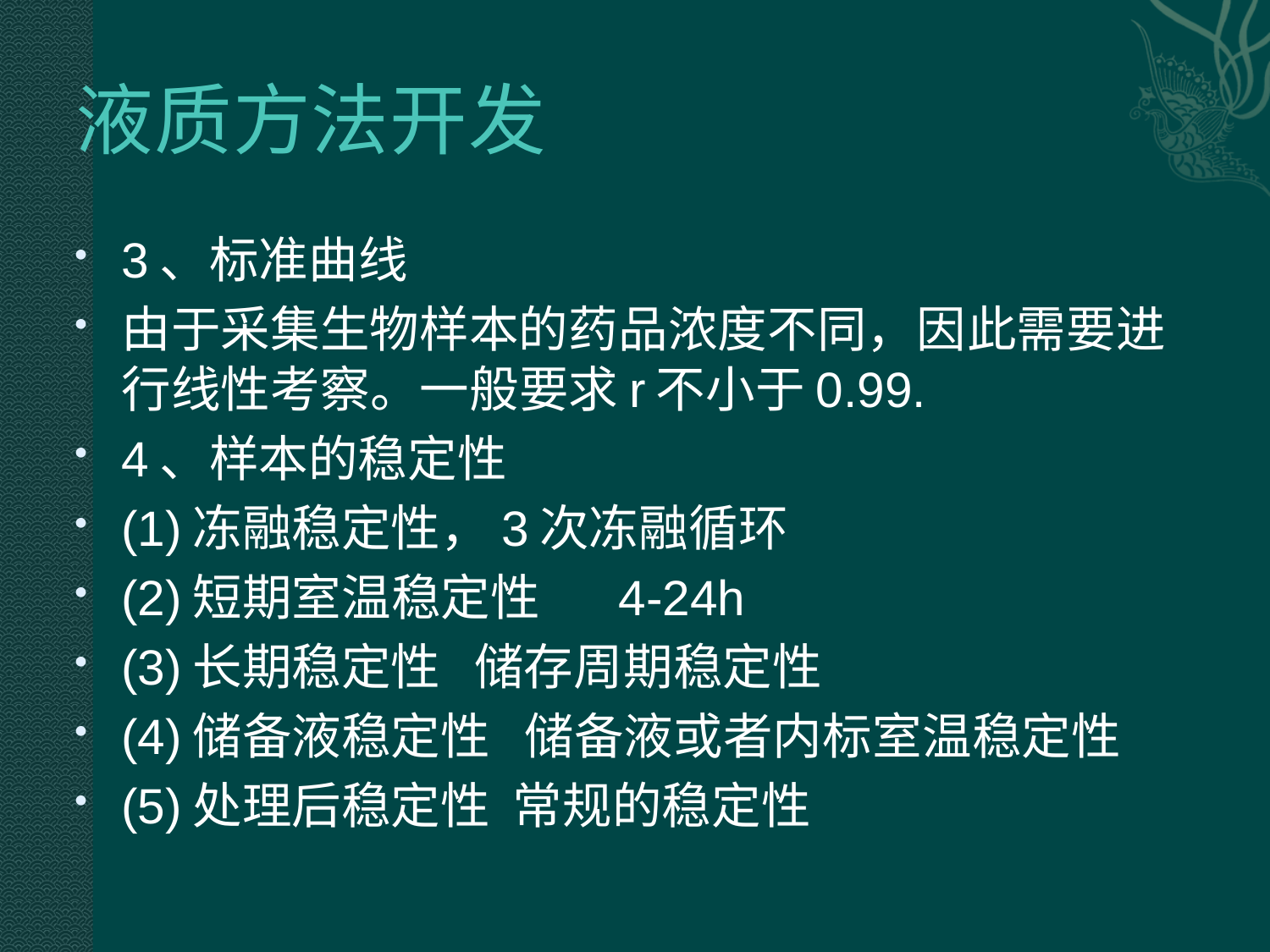

# 液质方法开发
3、标准曲线
由于采集生物样本的药品浓度不同，因此需要进行线性考察。一般要求r不小于0.99.
4、样本的稳定性
(1)冻融稳定性，3次冻融循环
(2)短期室温稳定性      4-24h
(3)长期稳定性   储存周期稳定性
(4)储备液稳定性   储备液或者内标室温稳定性
(5)处理后稳定性  常规的稳定性